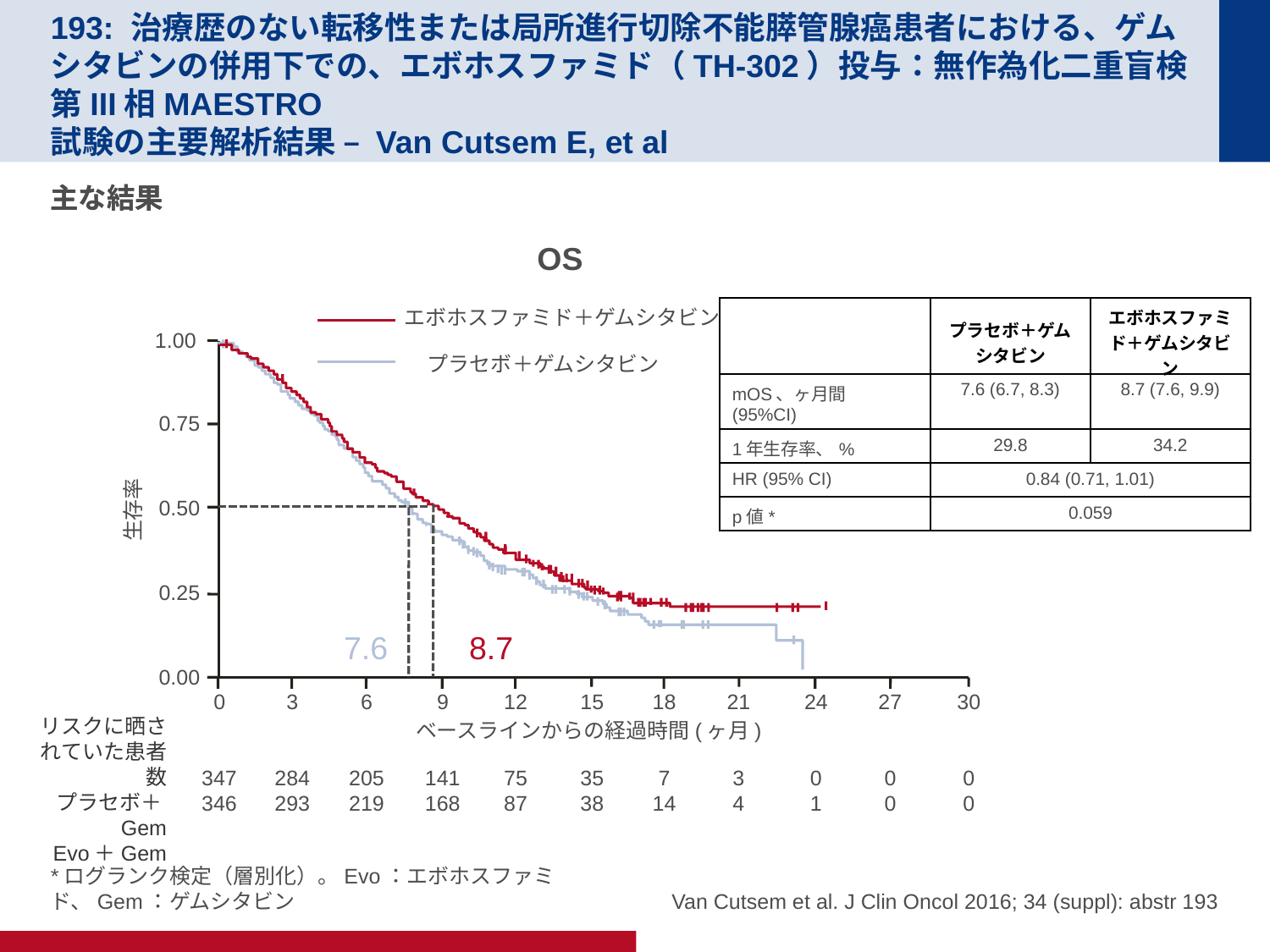

# 193: 治療歴のない転移性または局所進行切除不能膵管腺癌患者における、ゲムシタビンの併用下での、エボホスファミド（TH-302）投与：無作為化二重盲検第III相MAESTRO 試験の主要解析結果 – Van Cutsem E, et al
主な結果

主な結果

OS
|  | プラセボ＋ゲムシタビン | エボホスファミド＋ゲムシタビン |
| --- | --- | --- |
| mOS、ヶ月間 (95%CI) | 7.6 (6.7, 8.3) | 8.7 (7.6, 9.9) |
| 1年生存率、% | 29.8 | 34.2 |
| HR (95% CI) | 0.84 (0.71, 1.01) |  |
| p値\* | 0.059 |  |
エボホスファミド＋ゲムシタビン
1.00

プラセボ＋ゲムシタビン
0.75

0.50
生存率

0.25

7.6
8.7
0.00

0
347
346
3
284
293
6
205
219
9
141
168
12
75
87
15

35
38
18

7
14
21

3
4
24

0
1
27

0
0
30

0
0
リスクに晒されていた患者数
プラセボ＋Gem
Evo＋Gem
ベースラインからの経過時間(ヶ月)
*ログランク検定（層別化）。Evo：エボホスファミド、Gem：ゲムシタビン
Van Cutsem et al. J Clin Oncol 2016; 34 (suppl): abstr 193